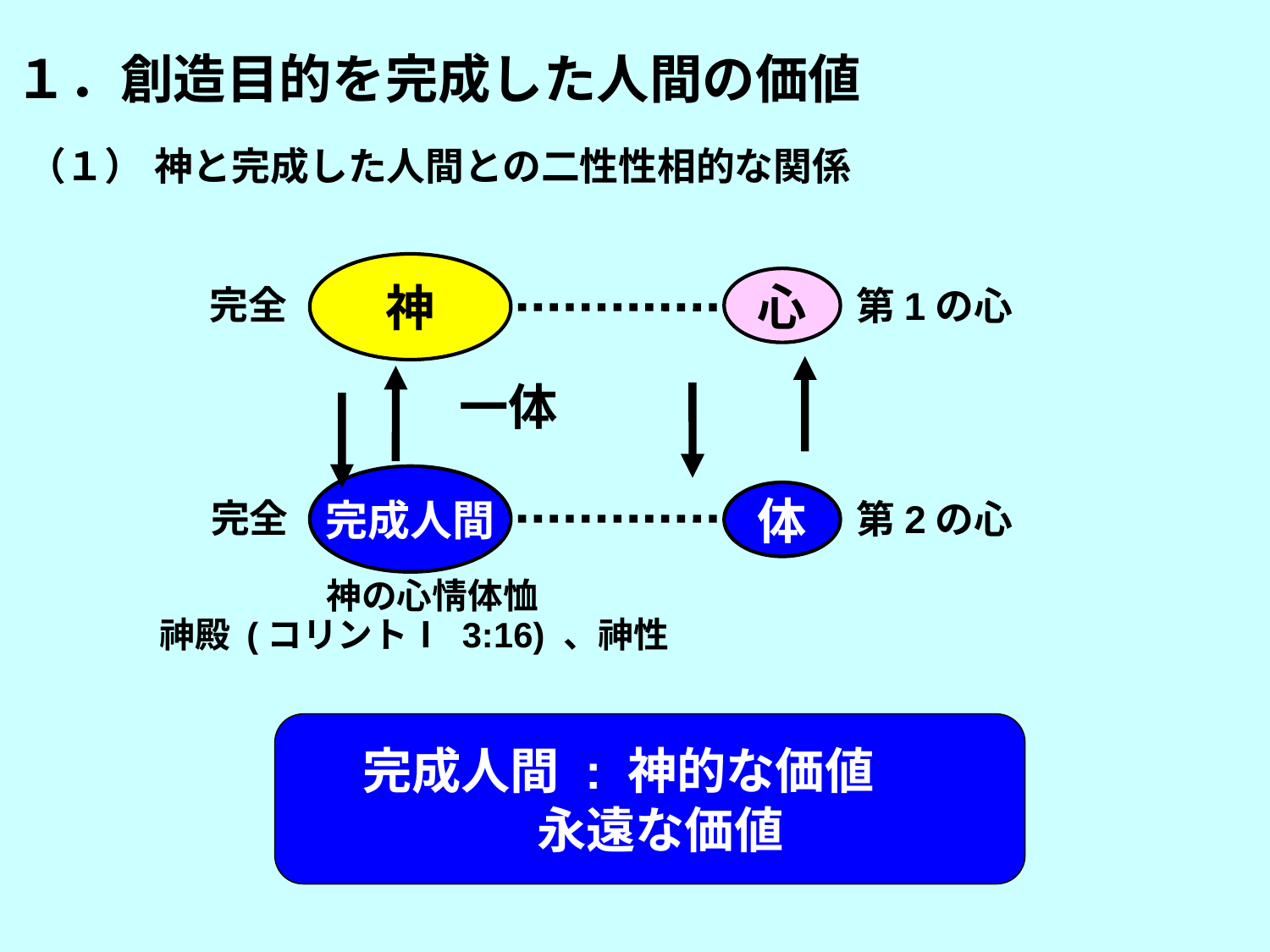

１．創造目的を完成した人間の価値
（１） 神と完成した人間との二性性相的な関係
神
心
完全
第1の心

一体

完成人間
体
完全
第2の心
神の心情体恤
神殿 (コリントⅠ 3:16) 、神性
    完成人間 : 神的な価値
                    永遠な価値